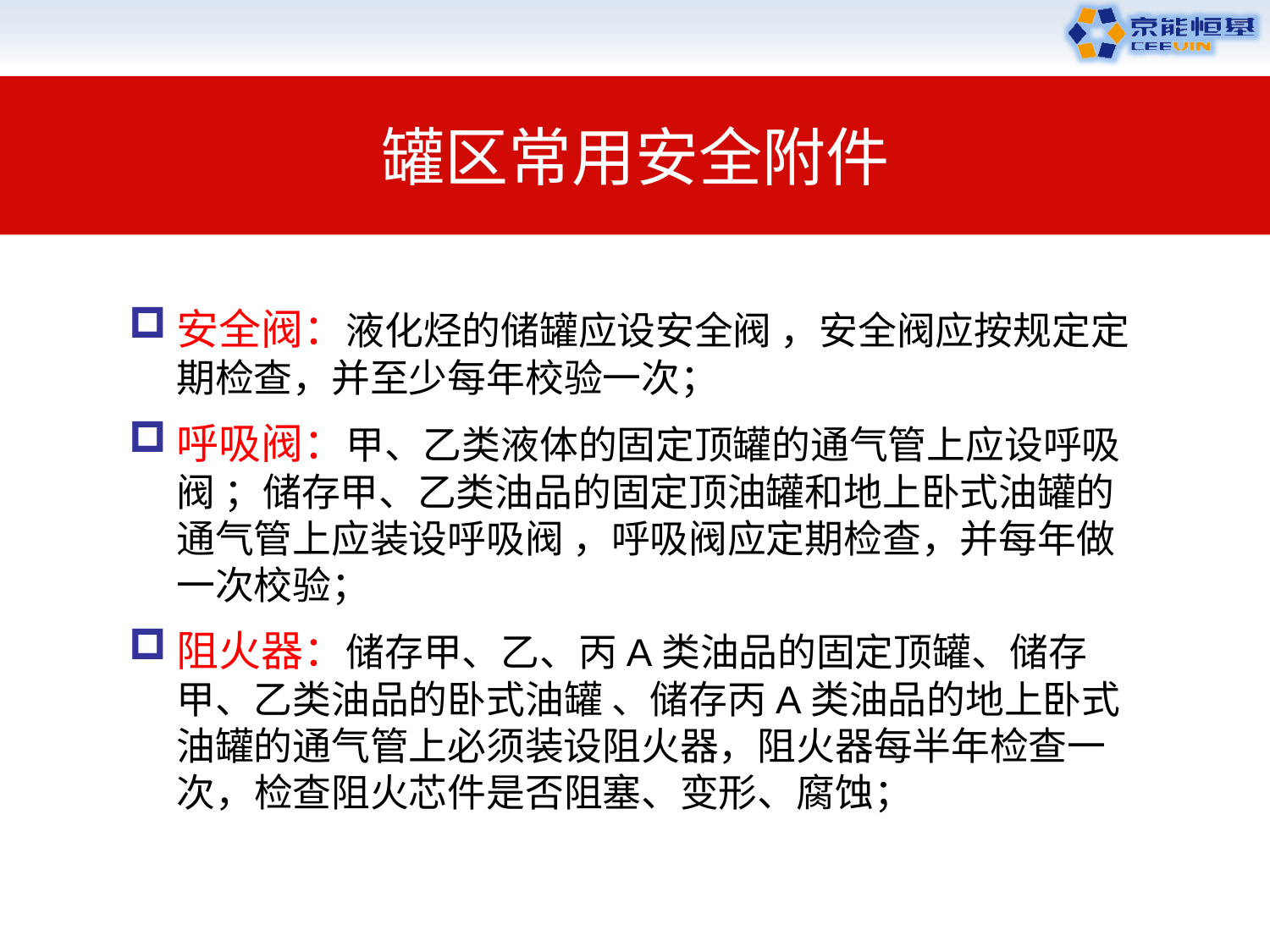

罐区常用安全附件
安全阀：液化烃的储罐应设安全阀 ，安全阀应按规定定期检查，并至少每年校验一次；
呼吸阀：甲、乙类液体的固定顶罐的通气管上应设呼吸阀 ；储存甲、乙类油品的固定顶油罐和地上卧式油罐的通气管上应装设呼吸阀 ，呼吸阀应定期检查，并每年做一次校验；
阻火器：储存甲、乙、丙A类油品的固定顶罐、储存甲、乙类油品的卧式油罐 、储存丙A类油品的地上卧式油罐的通气管上必须装设阻火器，阻火器每半年检查一次，检查阻火芯件是否阻塞、变形、腐蚀；